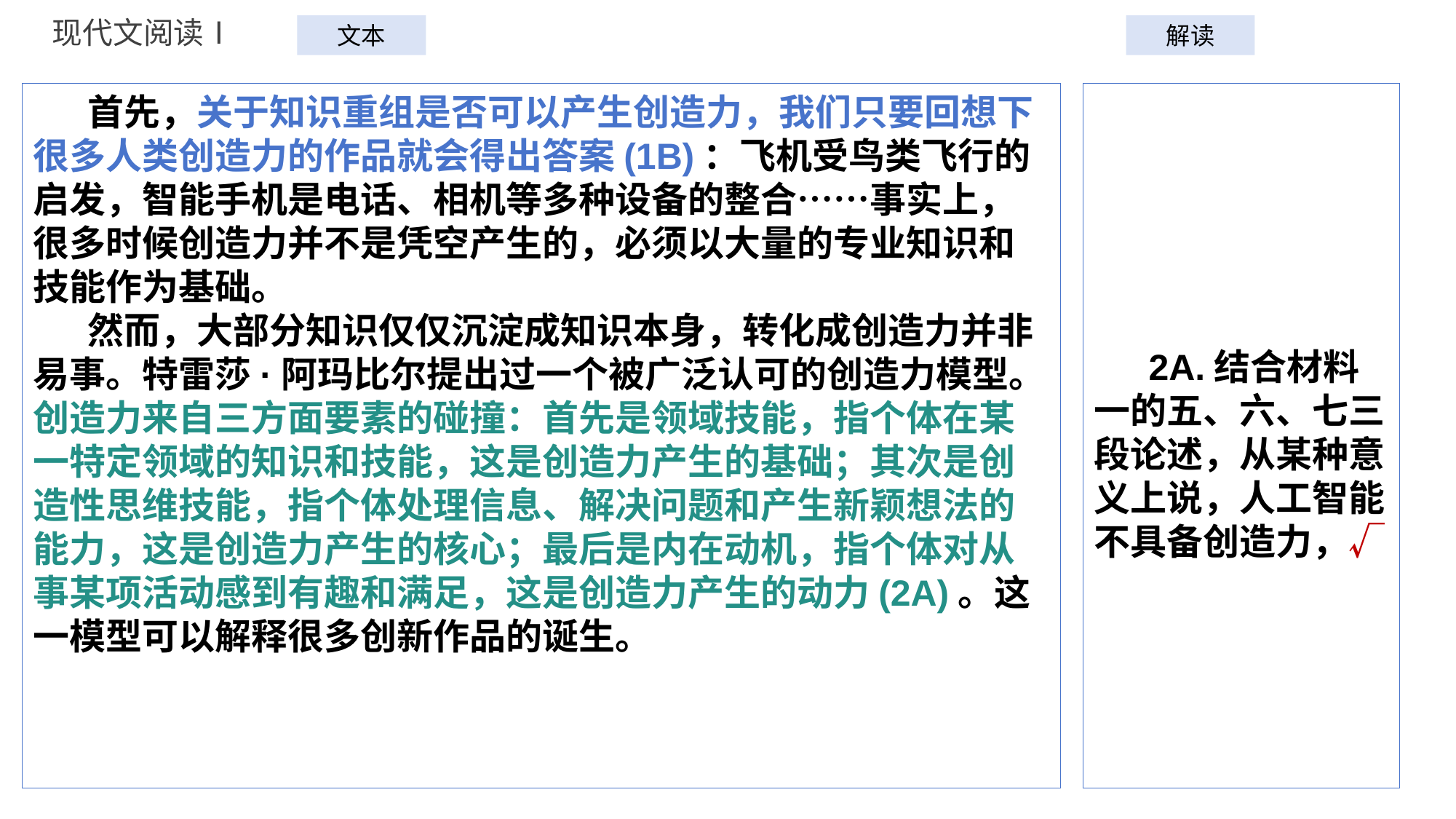

现代文阅读Ⅰ
文本
解读
首先，关于知识重组是否可以产生创造力，我们只要回想下很多人类创造力的作品就会得出答案(1B)：飞机受鸟类飞行的启发，智能手机是电话、相机等多种设备的整合……事实上，很多时候创造力并不是凭空产生的，必须以大量的专业知识和技能作为基础。
然而，大部分知识仅仅沉淀成知识本身，转化成创造力并非易事。特雷莎·阿玛比尔提出过一个被广泛认可的创造力模型。创造力来自三方面要素的碰撞：首先是领域技能，指个体在某一特定领域的知识和技能，这是创造力产生的基础；其次是创造性思维技能，指个体处理信息、解决问题和产生新颖想法的能力，这是创造力产生的核心；最后是内在动机，指个体对从事某项活动感到有趣和满足，这是创造力产生的动力(2A)。这一模型可以解释很多创新作品的诞生。

2A.结合材料一的五、六、七三段论述，从某种意义上说，人工智能不具备创造力，√